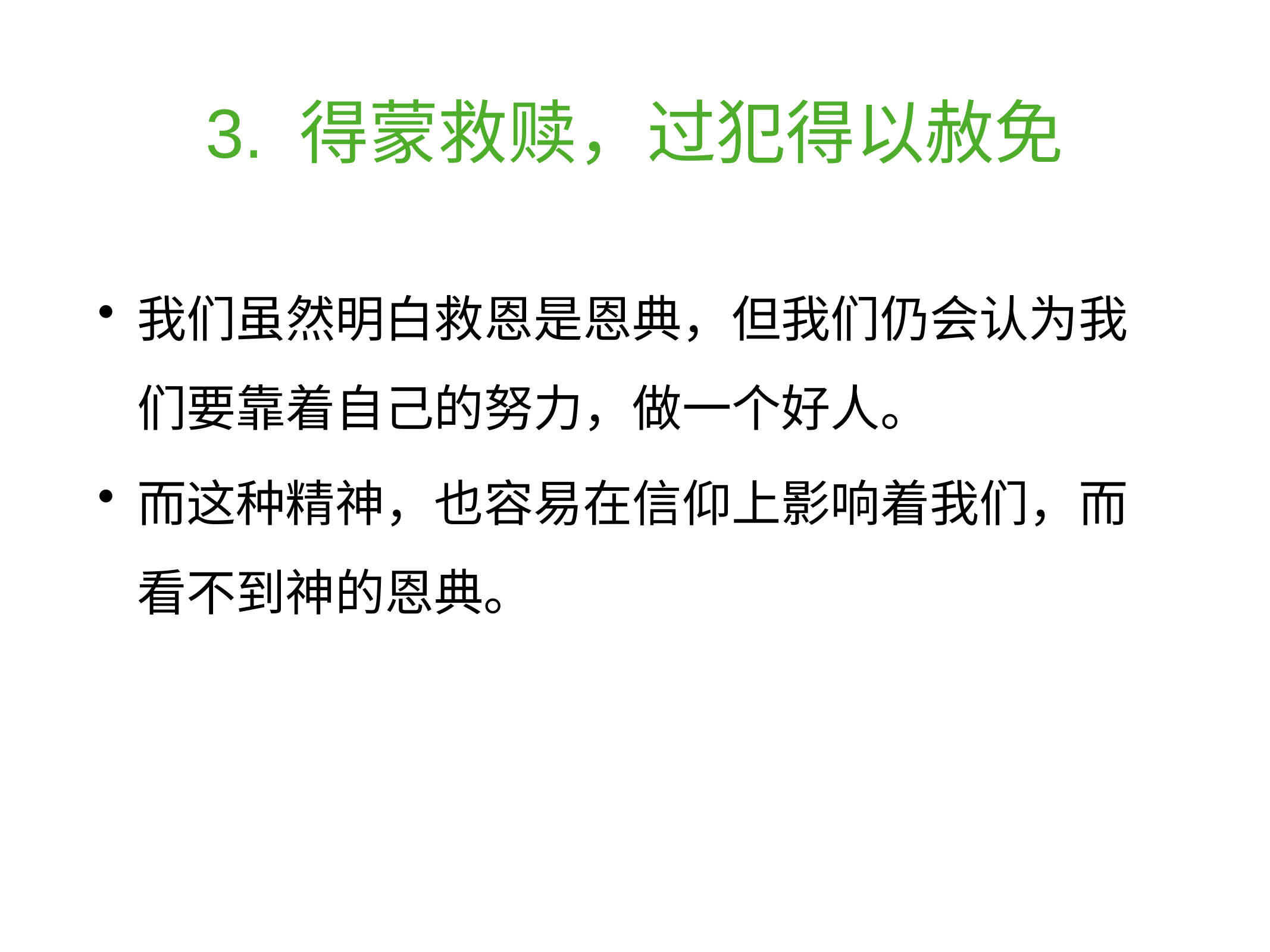

# 3. 得蒙救赎，过犯得以赦免
我们虽然明白救恩是恩典，但我们仍会认为我们要靠着自己的努力，做一个好人。
而这种精神，也容易在信仰上影响着我们，而看不到神的恩典。